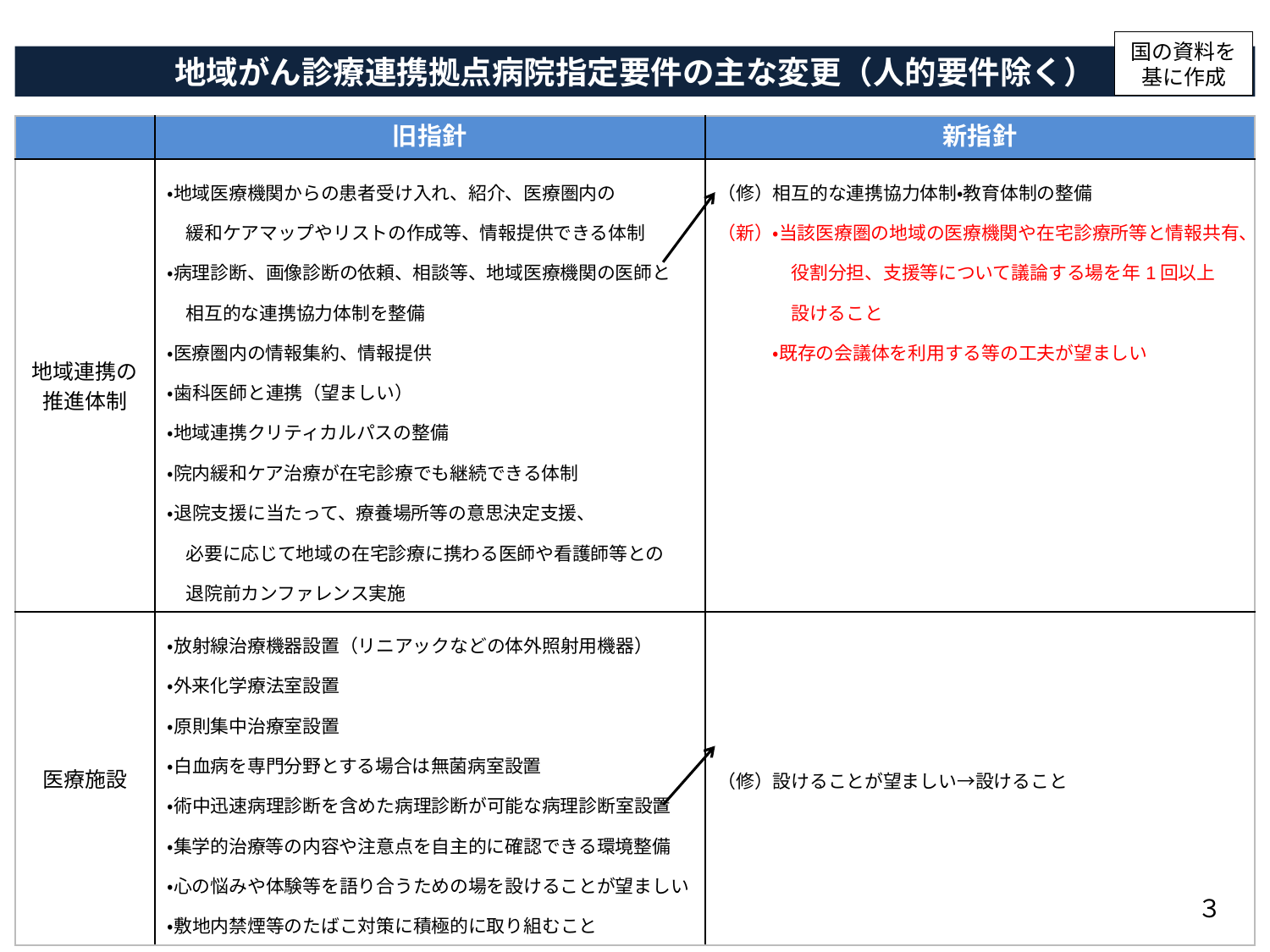

国の資料を
基に作成
地域がん診療連携拠点病院指定要件の主な変更（人的要件除く）
|  | 旧指針 | 新指針 |
| --- | --- | --- |
| 地域連携の推進体制 | ・地域医療機関からの患者受け入れ、紹介、医療圏内の 　緩和ケアマップやリストの作成等、情報提供できる体制 ・病理診断、画像診断の依頼、相談等、地域医療機関の医師と 　相互的な連携協力体制を整備 ・医療圏内の情報集約、情報提供 ・歯科医師と連携（望ましい） ・地域連携クリティカルパスの整備 ・院内緩和ケア治療が在宅診療でも継続できる体制 ・退院支援に当たって、療養場所等の意思決定支援、 　必要に応じて地域の在宅診療に携わる医師や看護師等との 　退院前カンファレンス実施 | （修）相互的な連携協力体制・教育体制の整備 （新）・当該医療圏の地域の医療機関や在宅診療所等と情報共有、 　　　　役割分担、支援等について議論する場を年1回以上 　　　　設けること 　　　・既存の会議体を利用する等の工夫が望ましい |
| 医療施設 | ・放射線治療機器設置（リニアックなどの体外照射用機器） ・外来化学療法室設置 ・原則集中治療室設置 ・白血病を専門分野とする場合は無菌病室設置 ・術中迅速病理診断を含めた病理診断が可能な病理診断室設置 ・集学的治療等の内容や注意点を自主的に確認できる環境整備 ・心の悩みや体験等を語り合うための場を設けることが望ましい ・敷地内禁煙等のたばこ対策に積極的に取り組むこと | （修）設けることが望ましい→設けること |
３